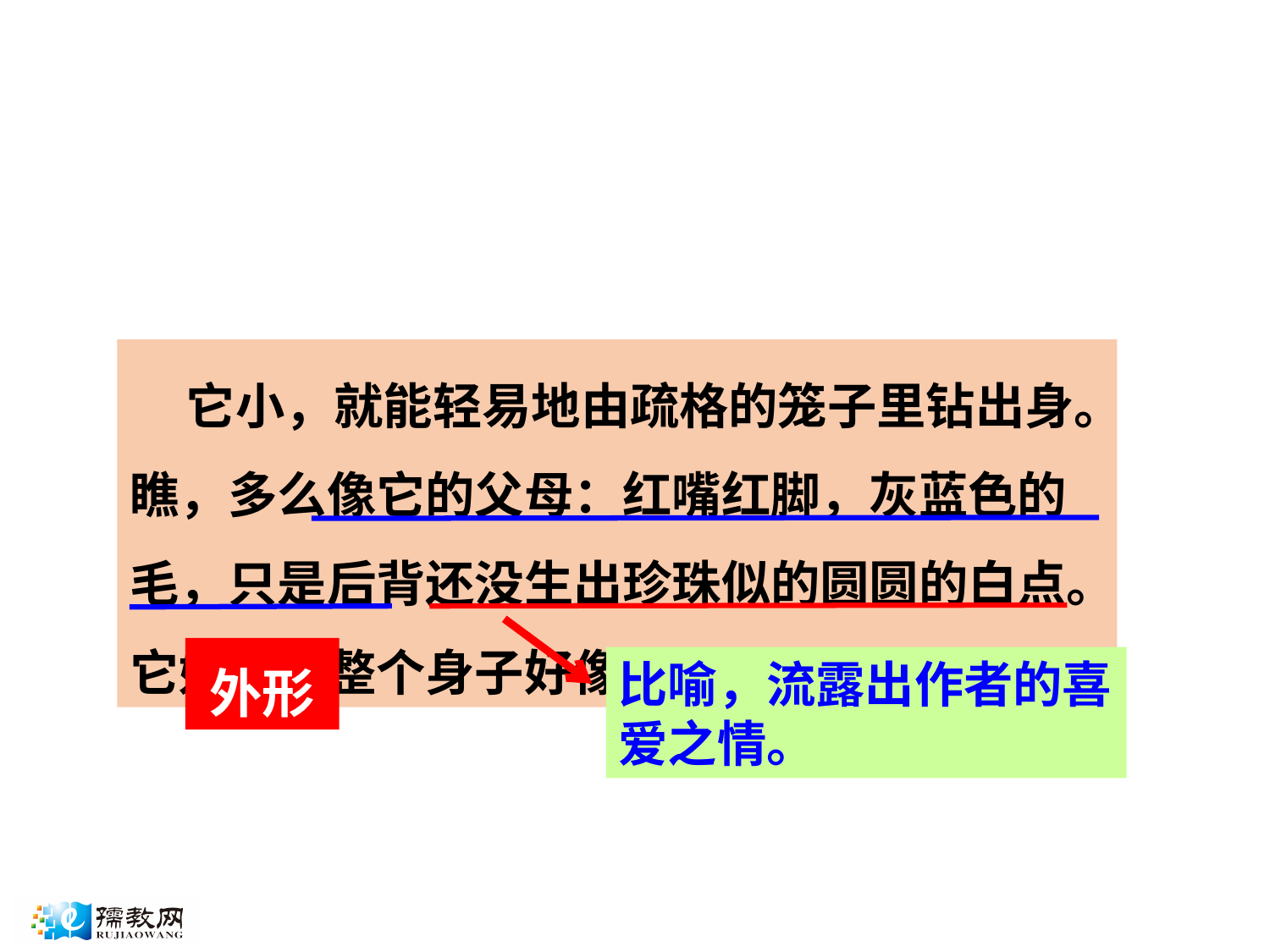

它小，就能轻易地由疏格的笼子里钻出身。瞧，多么像它的父母：红嘴红脚，灰蓝色的毛，只是后背还没生出珍珠似的圆圆的白点。它好肥，整个身子好像一个蓬松的球儿。
外形
比喻，流露出作者的喜爱之情。